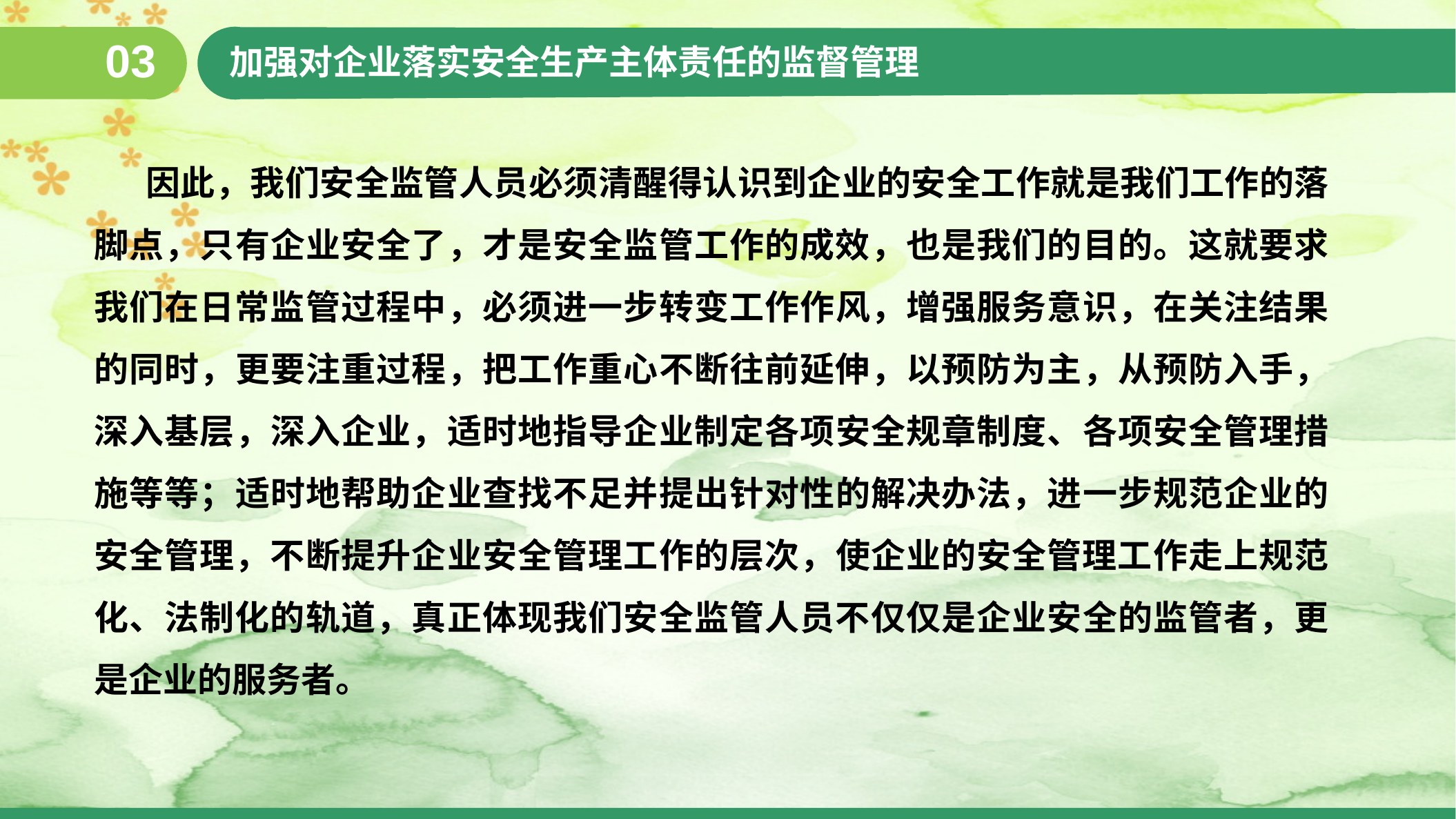

03

加强对企业落实安全生产主体责任的监督管理

因此，我们安全监管人员必须清醒得认识到企业的安全工作就是我们工作的落脚点，只有企业安全了，才是安全监管工作的成效，也是我们的目的。这就要求我们在日常监管过程中，必须进一步转变工作作风，增强服务意识，在关注结果的同时，更要注重过程，把工作重心不断往前延伸，以预防为主，从预防入手，深入基层，深入企业，适时地指导企业制定各项安全规章制度、各项安全管理措施等等；适时地帮助企业查找不足并提出针对性的解决办法，进一步规范企业的安全管理，不断提升企业安全管理工作的层次，使企业的安全管理工作走上规范化、法制化的轨道，真正体现我们安全监管人员不仅仅是企业安全的监管者，更是企业的服务者。
21